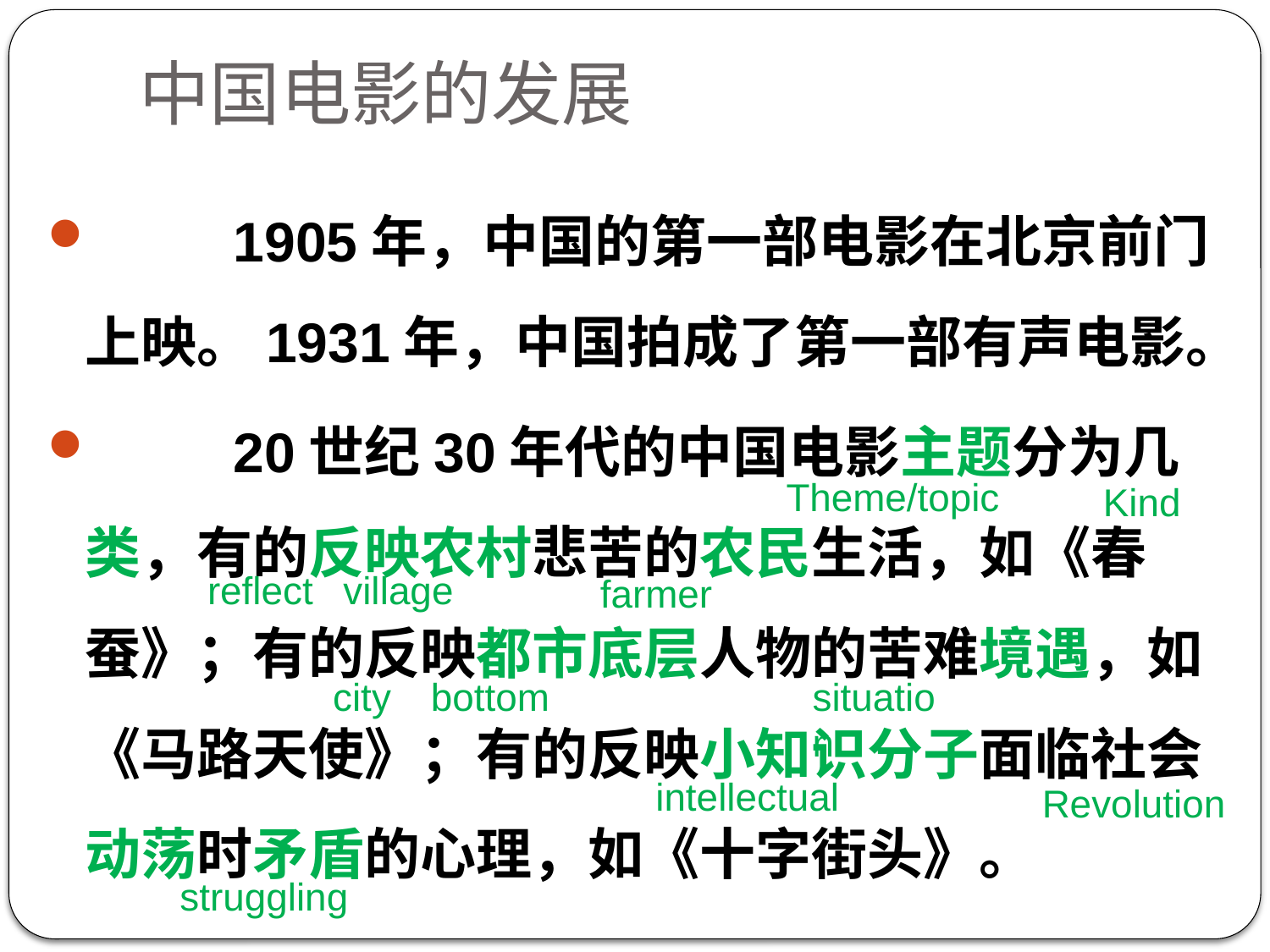

# 中国电影的发展
         1905年，中国的第一部电影在北京前门上映。1931年，中国拍成了第一部有声电影。
         20世纪30年代的中国电影主题分为几类，有的反映农村悲苦的农民生活，如《春蚕》；有的反映都市底层人物的苦难境遇，如《马路天使》；有的反映小知识分子面临社会动荡时矛盾的心理，如《十字街头》。
Theme/topic
Kind
reflect
village
farmer
situation
city
bottom
intellectual
Revolution
struggling